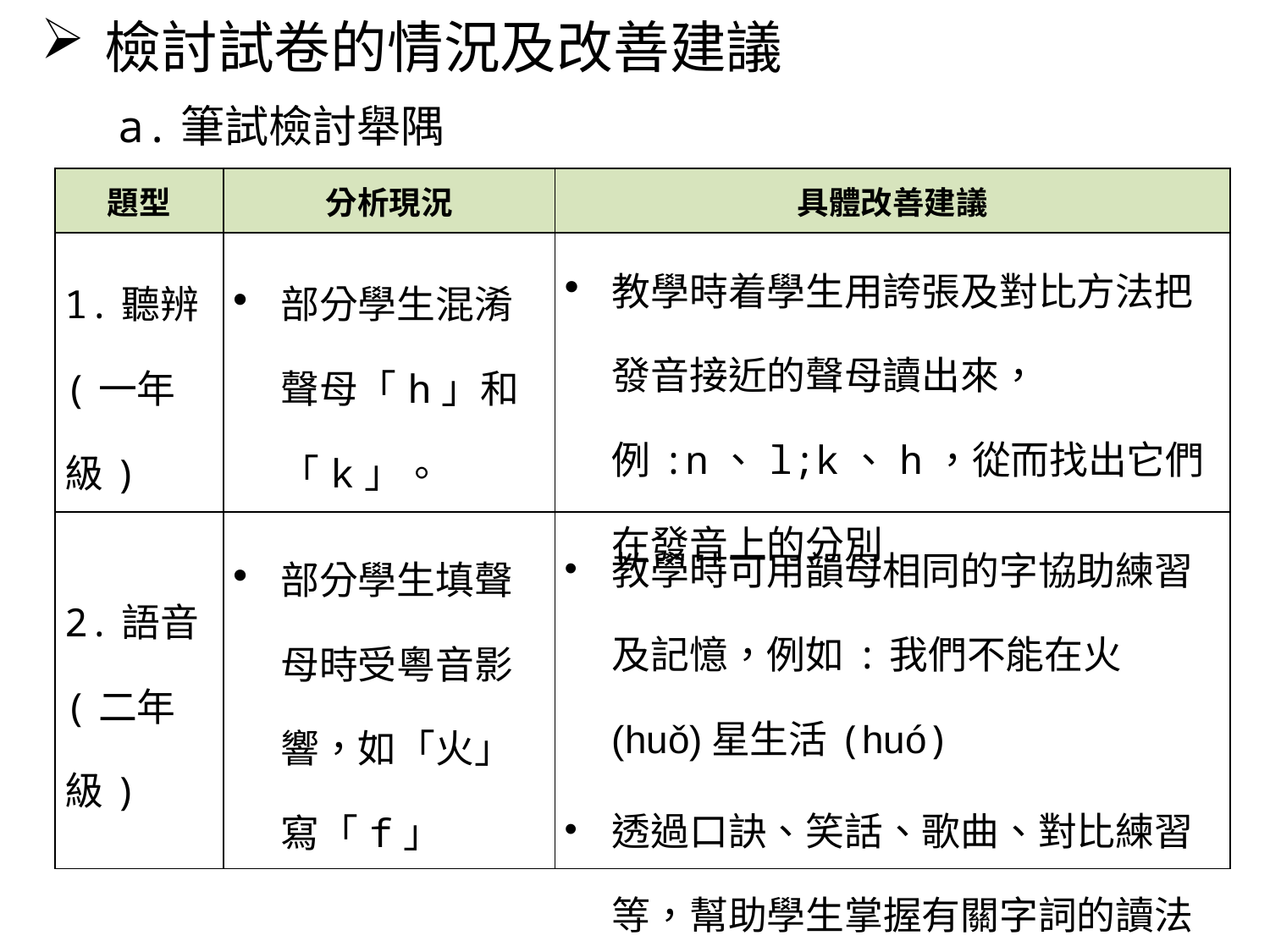

檢討試卷的情況及改善建議
  a.筆試檢討舉隅
| 題型 | 分析現況 | 具體改善建議 |
| --- | --- | --- |
| 1.聽辨 (一年級) | 部分學生混淆聲母「h」和「k」。 | 教學時着學生用誇張及對比方法把發音接近的聲母讀出來，例:n、l;k、h，從而找出它們在發音上的分別 |
| 2.語音 (二年級) | 部分學生填聲母時受粵音影響，如「火」寫「f」 | 教學時可用韻母相同的字協助練習及記憶，例如:我們不能在火(huǒ)星生活(huó) 透過口訣、笑話、歌曲、對比練習等，幫助學生掌握有關字詞的讀法 |